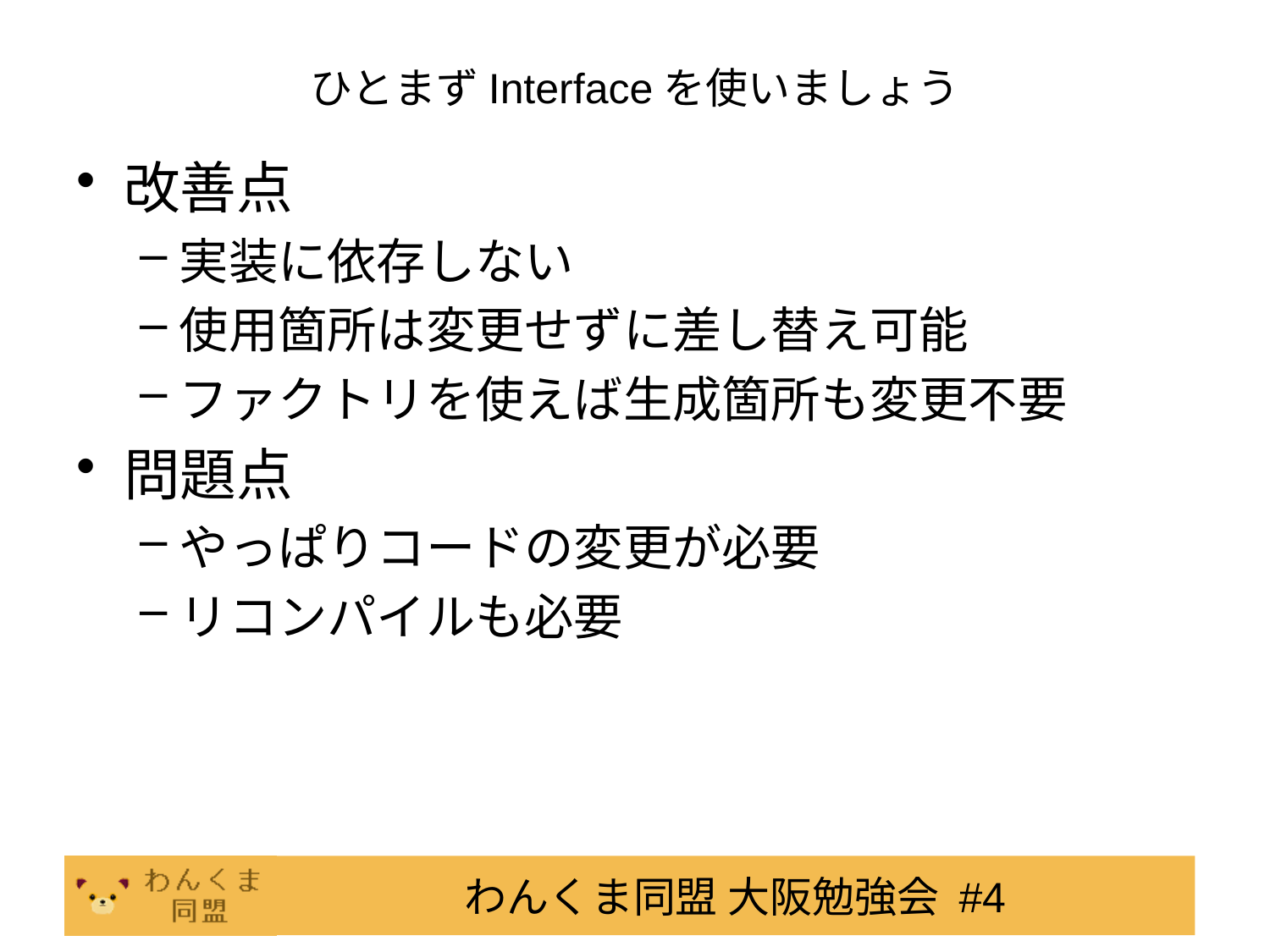

# ひとまずInterfaceを使いましょう
改善点
実装に依存しない
使用箇所は変更せずに差し替え可能
ファクトリを使えば生成箇所も変更不要
問題点
やっぱりコードの変更が必要
リコンパイルも必要